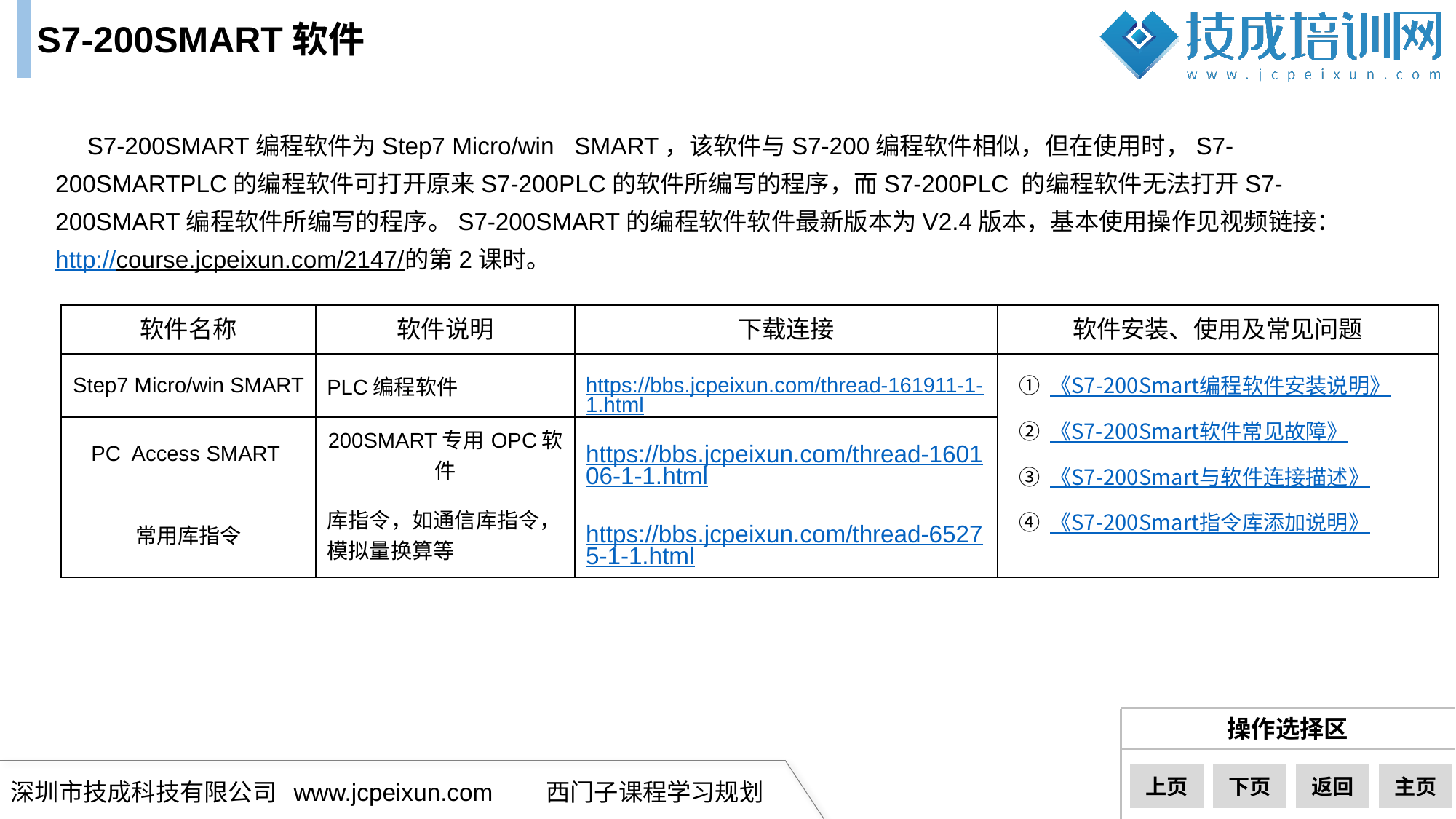

S7-200SMART软件
S7-200SMART编程软件为Step7 Micro/win   SMART，该软件与S7-200编程软件相似，但在使用时，S7-200SMARTPLC的编程软件可打开原来S7-200PLC的软件所编写的程序，而S7-200PLC 的编程软件无法打开S7-200SMART编程软件所编写的程序。S7-200SMART的编程软件软件最新版本为V2.4版本，基本使用操作见视频链接：http://course.jcpeixun.com/2147/的第2课时。
| 软件名称 | 软件说明 | 下载连接 | 软件安装、使用及常见问题 |
| --- | --- | --- | --- |
| Step7 Micro/win SMART | PLC编程软件 | https://bbs.jcpeixun.com/thread-161911-1-1.html |  |
| PC Access SMART | 200SMART专用OPC软件 | https://bbs.jcpeixun.com/thread-160106-1-1.html |  |
| 常用库指令 | 库指令，如通信库指令，模拟量换算等 | https://bbs.jcpeixun.com/thread-65275-1-1.html |  |
① 《S7-200Smart编程软件安装说明》
② 《S7-200Smart软件常见故障》
③ 《S7-200Smart与软件连接描述》
④ 《S7-200Smart指令库添加说明》
下一页
上页
下页
返回
主页